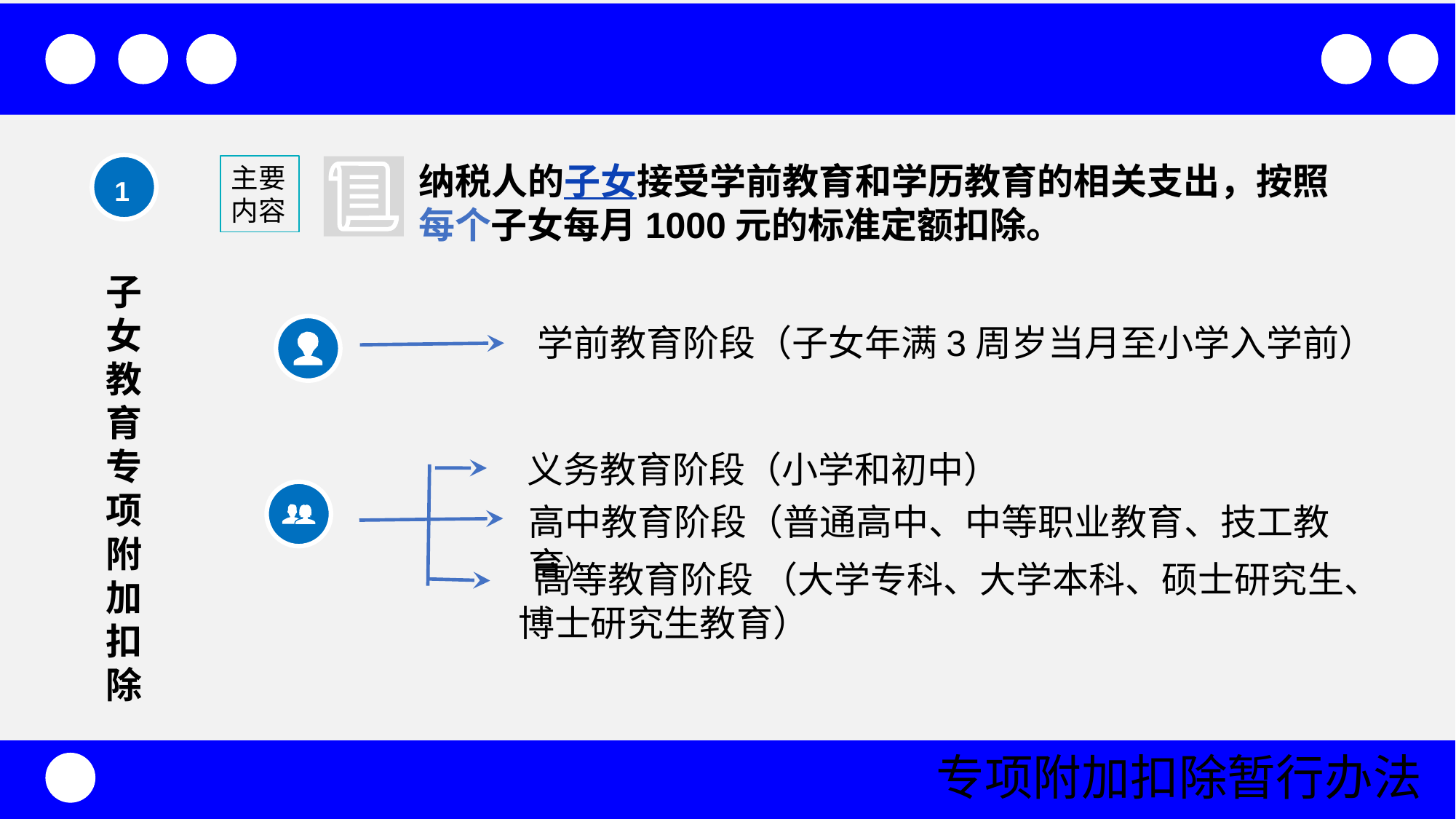

专项附加扣除暂行办法

纳税人的子女接受学前教育和学历教育的相关支出，按照每个子女每月1000元的标准定额扣除。

1
主要内容

子女教育专项附加扣除
学前教育阶段（子女年满3周岁当月至小学入学前）

义务教育阶段（小学和初中）

高中教育阶段（普通高中、中等职业教育、技工教育）

 高等教育阶段 （大学专科、大学本科、硕士研究生、    博士研究生教育）